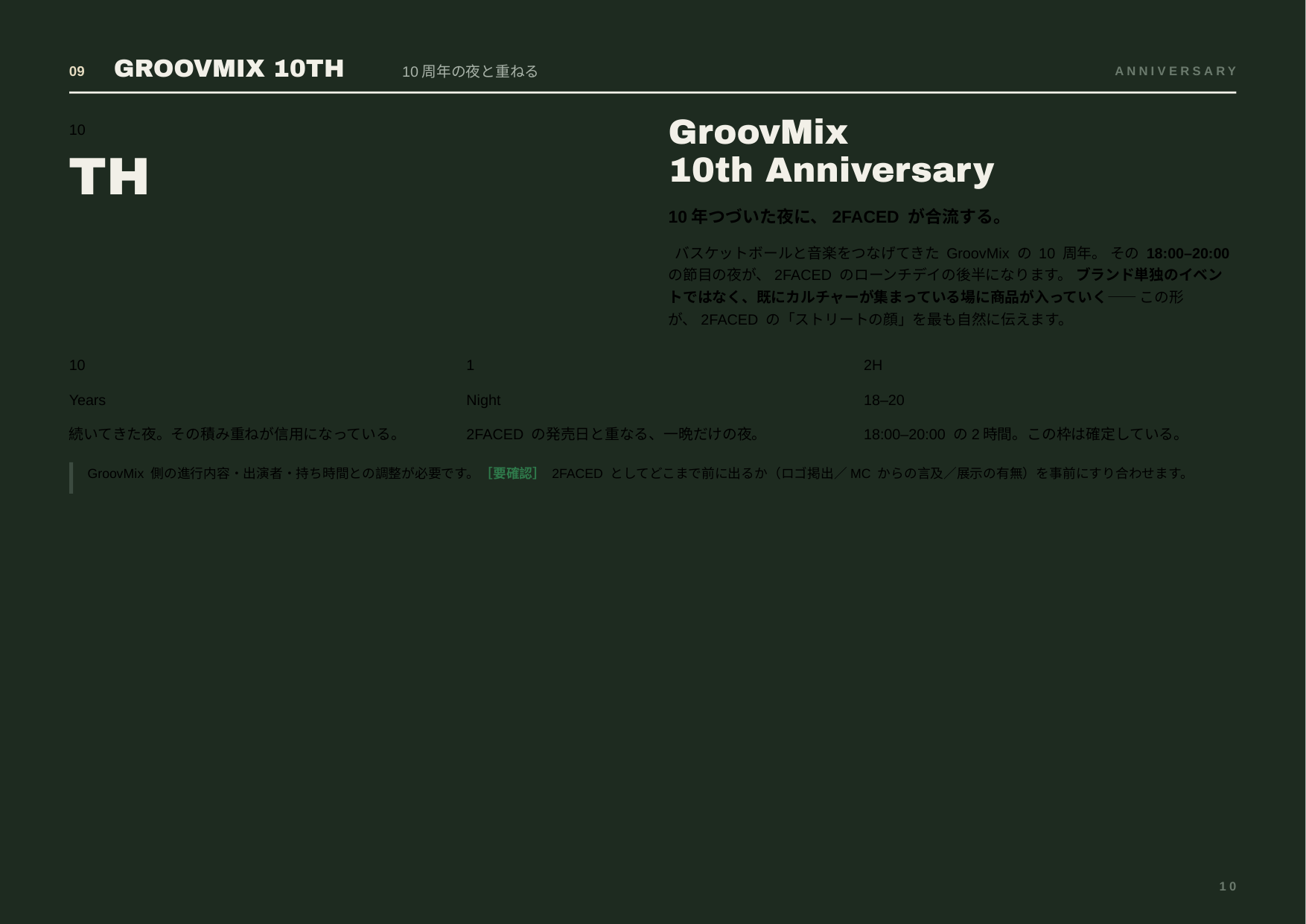

GROOVMIX 10TH
09
10周年の夜と重ねる
ANNIVERSARY

10
GroovMix
10th Anniversary
TH
10年つづいた夜に、2FACED が合流する。
 バスケットボールと音楽をつなげてきた GroovMix の 10 周年。 その 18:00–20:00 の節目の夜が、2FACED のローンチデイの後半になります。 ブランド単独のイベントではなく、既にカルチャーが集まっている場に商品が入っていく—— この形が、2FACED の「ストリートの顔」を最も自然に伝えます。
10
1
2H
Years
Night
18–20
続いてきた夜。その積み重ねが信用になっている。
2FACED の発売日と重なる、一晩だけの夜。
18:00–20:00 の2時間。この枠は確定している。

 GroovMix 側の進行内容・出演者・持ち時間との調整が必要です。［要確認］ 2FACED としてどこまで前に出るか（ロゴ掲出／MC からの言及／展示の有無）を事前にすり合わせます。
10